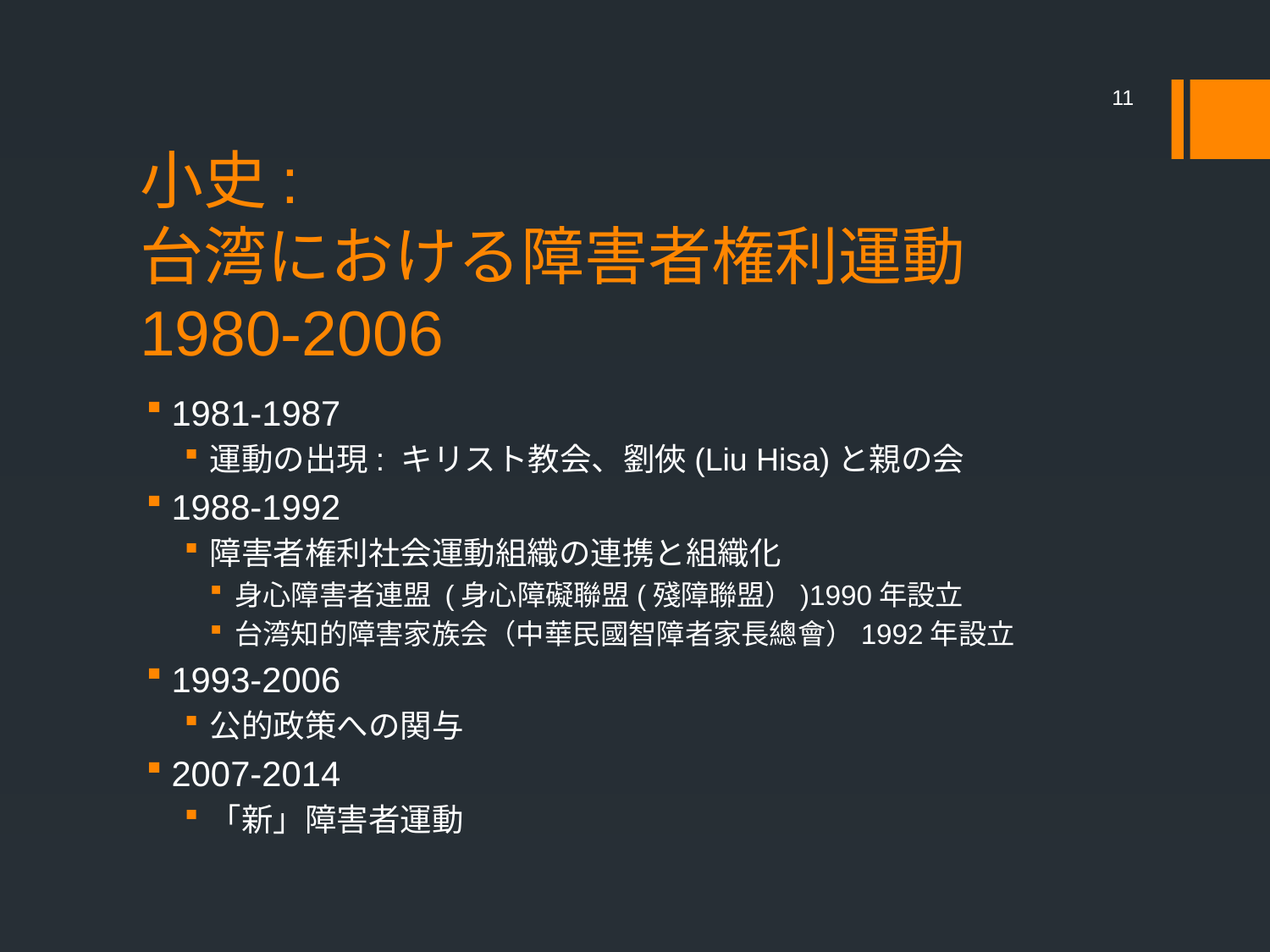

11
# 小史: 台湾における障害者権利運動 1980-2006
1981-1987
運動の出現: キリスト教会、劉俠(Liu Hisa)と親の会
1988-1992
障害者権利社会運動組織の連携と組織化
身心障害者連盟 (身心障礙聯盟(殘障聯盟）)1990年設立
台湾知的障害家族会（中華民國智障者家長總會）1992年設立
1993-2006
公的政策への関与
2007-2014
「新」障害者運動